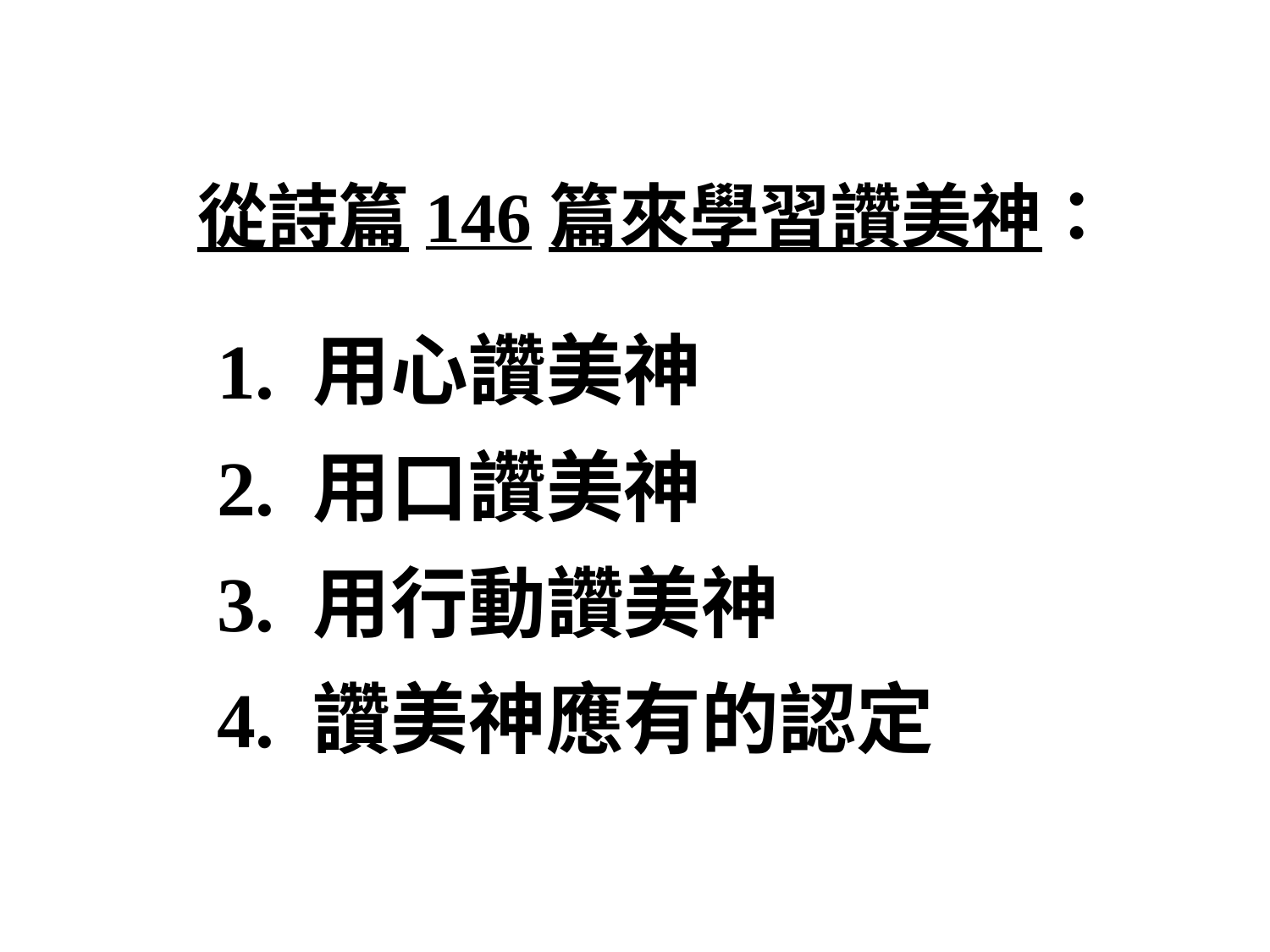

從詩篇146篇來學習讚美神：

 1. 用心讚美神
 2. 用口讚美神
 3. 用行動讚美神
 4. 讚美神應有的認定